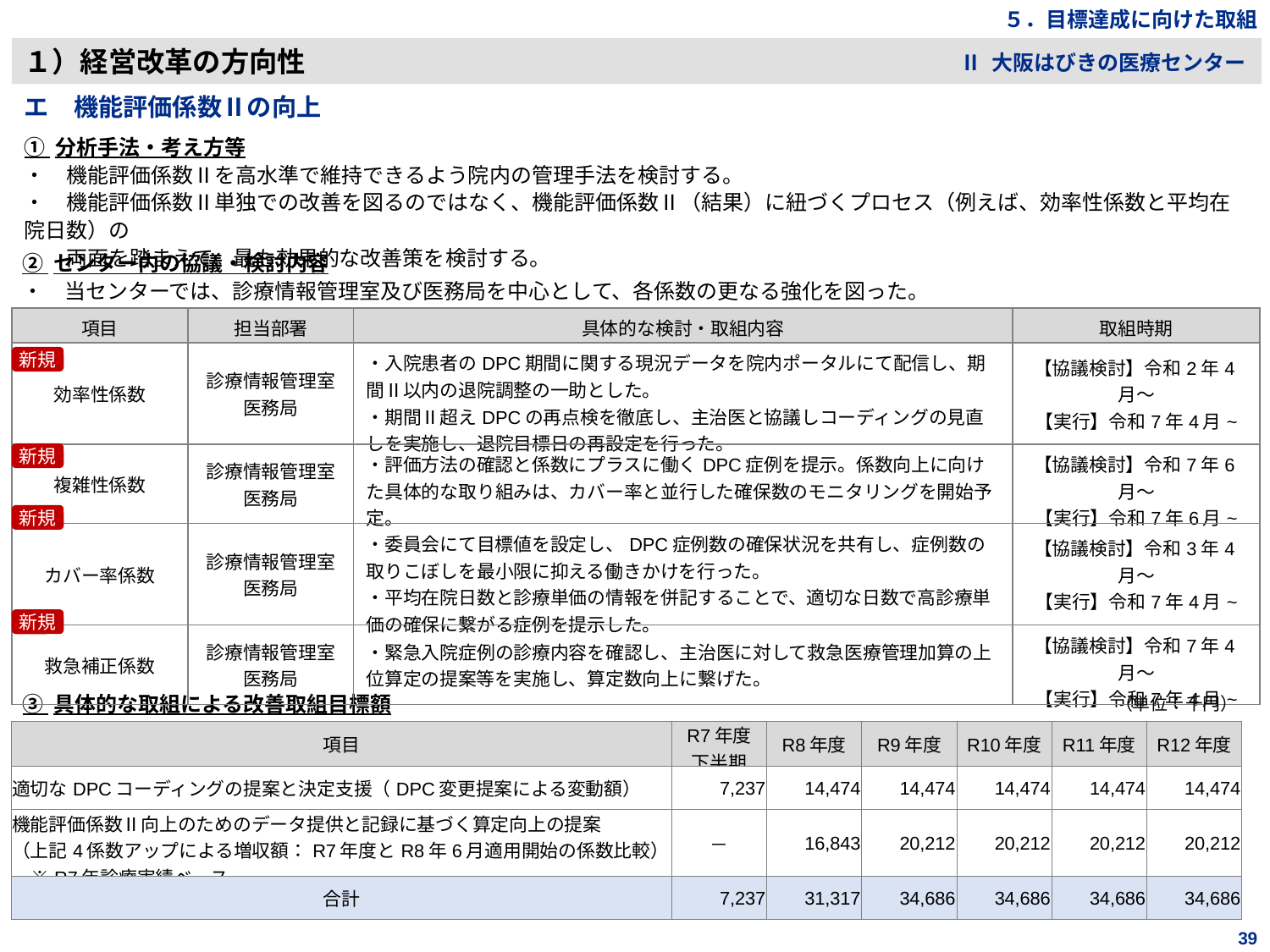

５．目標達成に向けた取組
１）経営改革の方向性
Ⅱ 大阪はびきの医療センター
エ　機能評価係数Ⅱの向上
① 分析手法・考え方等
・　機能評価係数Ⅱを高水準で維持できるよう院内の管理手法を検討する。
・　機能評価係数Ⅱ単独での改善を図るのではなく、機能評価係数Ⅱ（結果）に紐づくプロセス（例えば、効率性係数と平均在院日数）の
　　両面を踏まえて、最も効果的な改善策を検討する。
② センター内の協議・検討内容
・　当センターでは、診療情報管理室及び医務局を中心として、各係数の更なる強化を図った。
| 項目 | 担当部署 | 具体的な検討・取組内容 | 取組時期 |
| --- | --- | --- | --- |
| 効率性係数 | 診療情報管理室 医務局 | ・入院患者のDPC期間に関する現況データを院内ポータルにて配信し、期間Ⅱ以内の退院調整の一助とした。 ・期間Ⅱ超えDPCの再点検を徹底し、主治医と協議しコーディングの見直しを実施し、退院目標日の再設定を行った。 | 【協議検討】令和2年4月～ 【実行】令和7年4月~ |
| 複雑性係数 | 診療情報管理室 医務局 | ・評価方法の確認と係数にプラスに働くDPC症例を提示。係数向上に向けた具体的な取り組みは、カバー率と並行した確保数のモニタリングを開始予定。 | 【協議検討】令和7年6月～ 【実行】令和7年6月~ |
| カバー率係数 | 診療情報管理室 医務局 | ・委員会にて目標値を設定し、DPC症例数の確保状況を共有し、症例数の取りこぼしを最小限に抑える働きかけを行った。 ・平均在院日数と診療単価の情報を併記することで、適切な日数で高診療単価の確保に繋がる症例を提示した。 | 【協議検討】令和3年4月～ 【実行】令和7年4月~ |
| 救急補正係数 | 診療情報管理室 医務局 | ・緊急入院症例の診療内容を確認し、主治医に対して救急医療管理加算の上位算定の提案等を実施し、算定数向上に繋げた。 | 【協議検討】令和7年4月～ 【実行】令和7年4月~ |
新規
新規
新規
新規
③ 具体的な取組による改善取組目標額
（単位：千円）
| 項目 | R7年度 下半期 | R8年度 | R9年度 | R10年度 | R11年度 | R12年度 |
| --- | --- | --- | --- | --- | --- | --- |
| 適切なDPCコーディングの提案と決定支援（DPC変更提案による変動額） | 7,237 | 14,474 | 14,474 | 14,474 | 14,474 | 14,474 |
| 機能評価係数Ⅱ向上のためのデータ提供と記録に基づく算定向上の提案 （上記4係数アップによる増収額：R7年度とR8年6月適用開始の係数比較） 　※R7年診療実績ベース | － | 16,843 | 20,212 | 20,212 | 20,212 | 20,212 |
| 合計 | 7,237 | 31,317 | 34,686 | 34,686 | 34,686 | 34,686 |
39